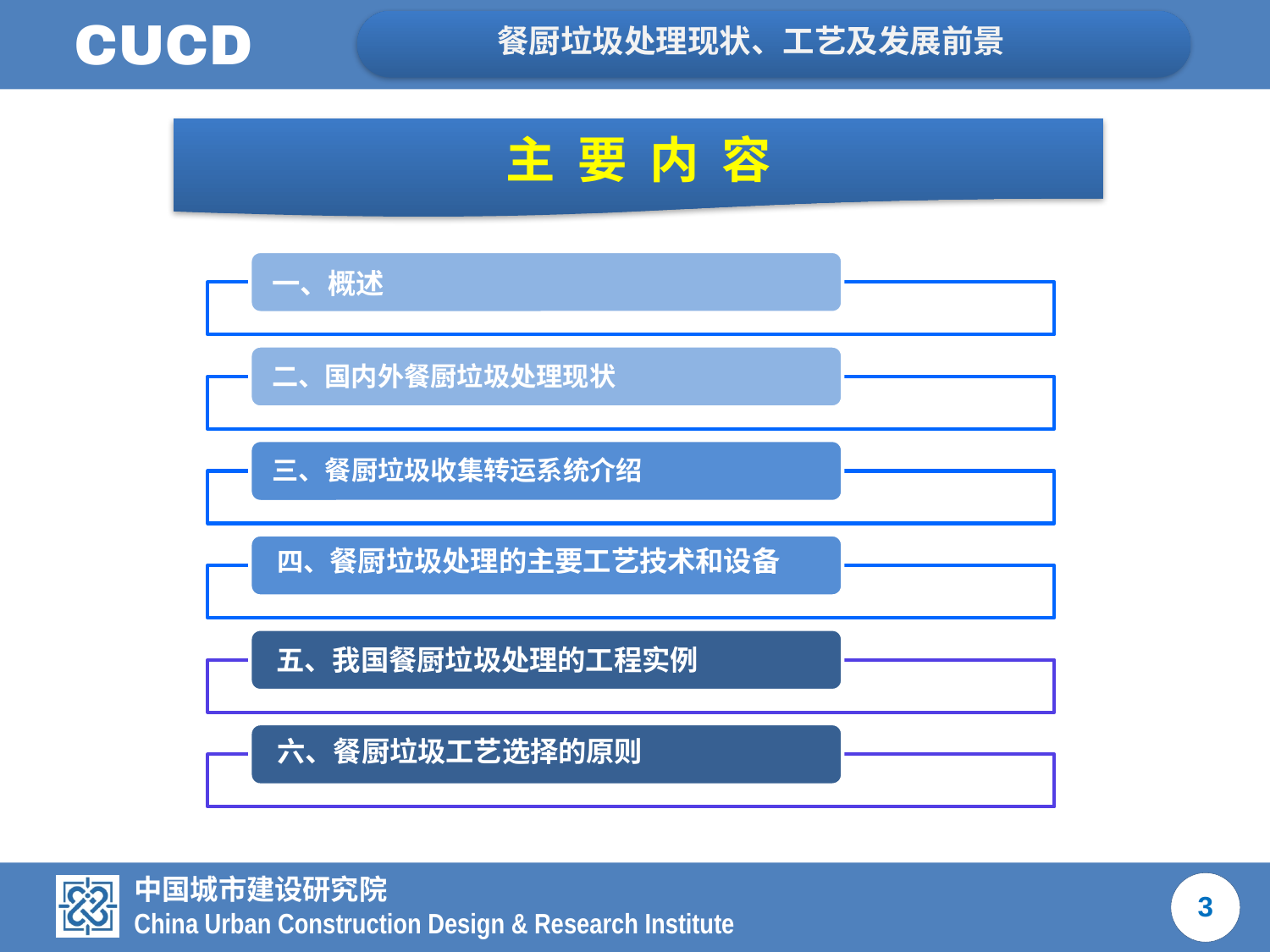

主  要  内  容

一、概述
二、国内外餐厨垃圾处理现状
三、餐厨垃圾收集转运系统介绍
四、餐厨垃圾处理的主要工艺技术和设备
五、我国餐厨垃圾处理的工程实例
六、餐厨垃圾工艺选择的原则
3